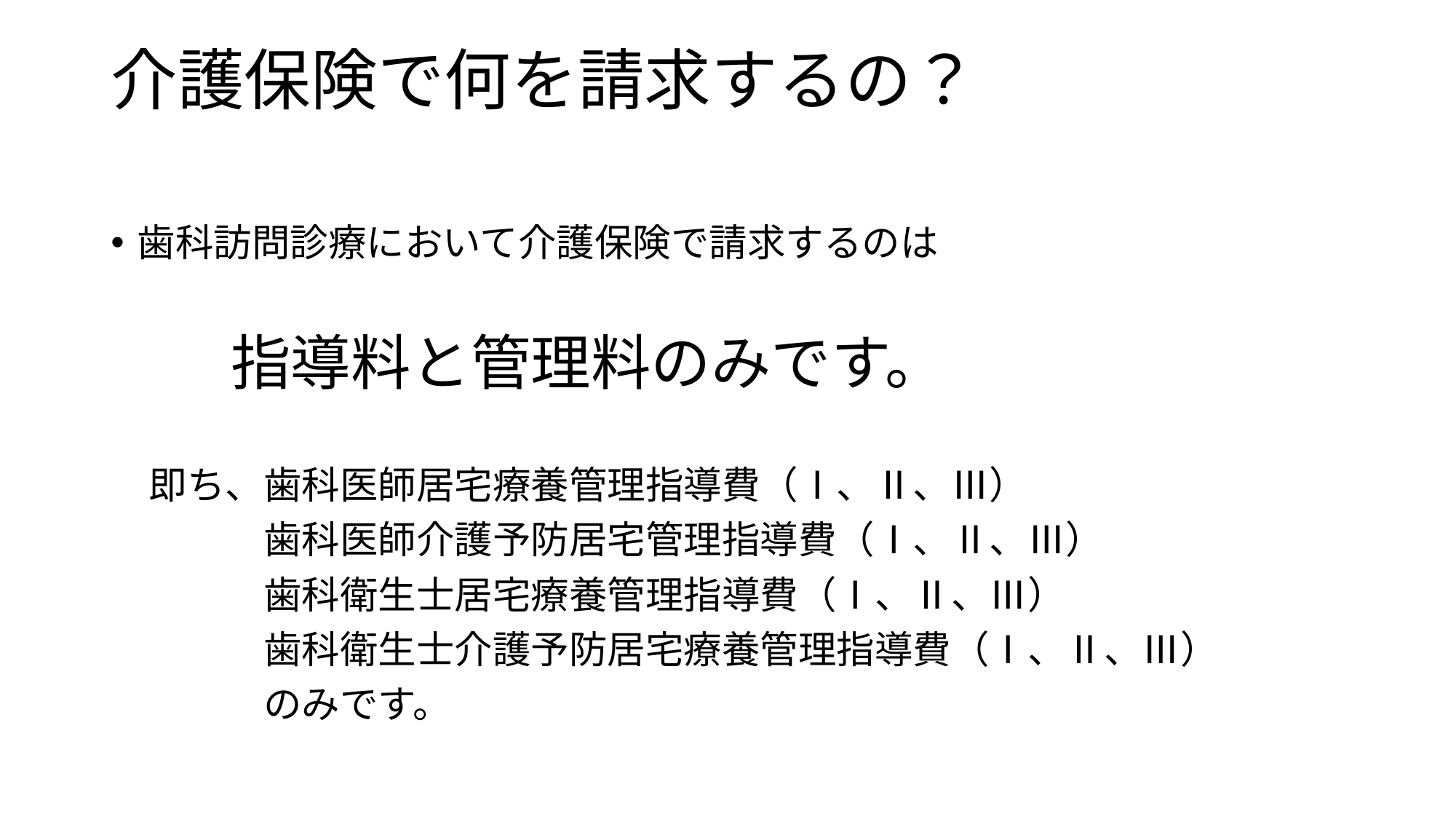

# 介護保険で何を請求するの？
歯科訪問診療において介護保険で請求するのは

　　指導料と管理料のみです。

　即ち、歯科医師居宅療養管理指導費（Ⅰ、Ⅱ、Ⅲ）
　　　　歯科医師介護予防居宅管理指導費（Ⅰ、Ⅱ、Ⅲ）
　　　　歯科衛生士居宅療養管理指導費（Ⅰ、Ⅱ、Ⅲ）
　　　　歯科衛生士介護予防居宅療養管理指導費（Ⅰ、Ⅱ、Ⅲ）
　　　　のみです。